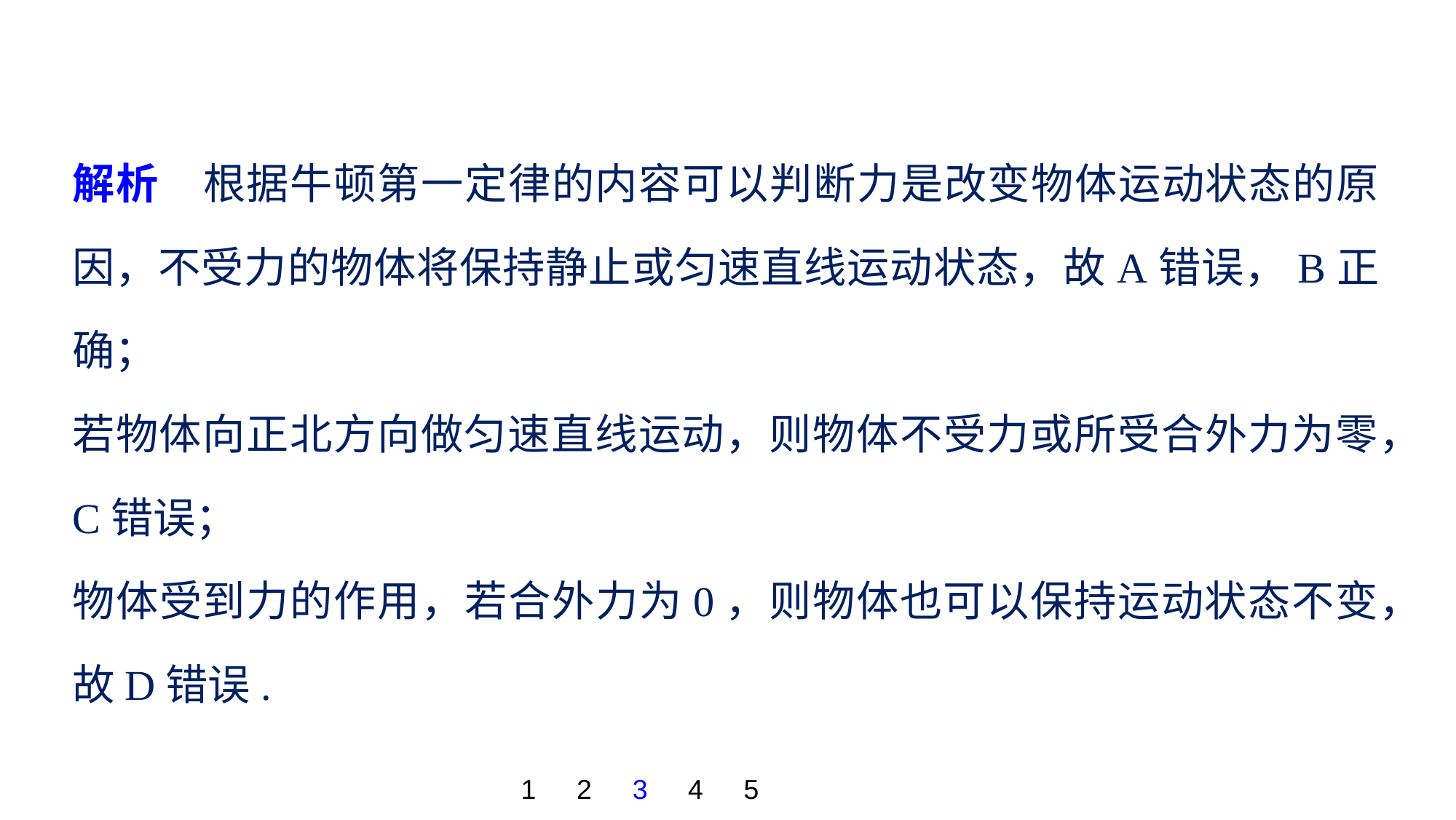

解析　根据牛顿第一定律的内容可以判断力是改变物体运动状态的原因，不受力的物体将保持静止或匀速直线运动状态，故A错误，B正确；
若物体向正北方向做匀速直线运动，则物体不受力或所受合外力为零，C错误；
物体受到力的作用，若合外力为0，则物体也可以保持运动状态不变，故D错误.
1
2
3
4
5